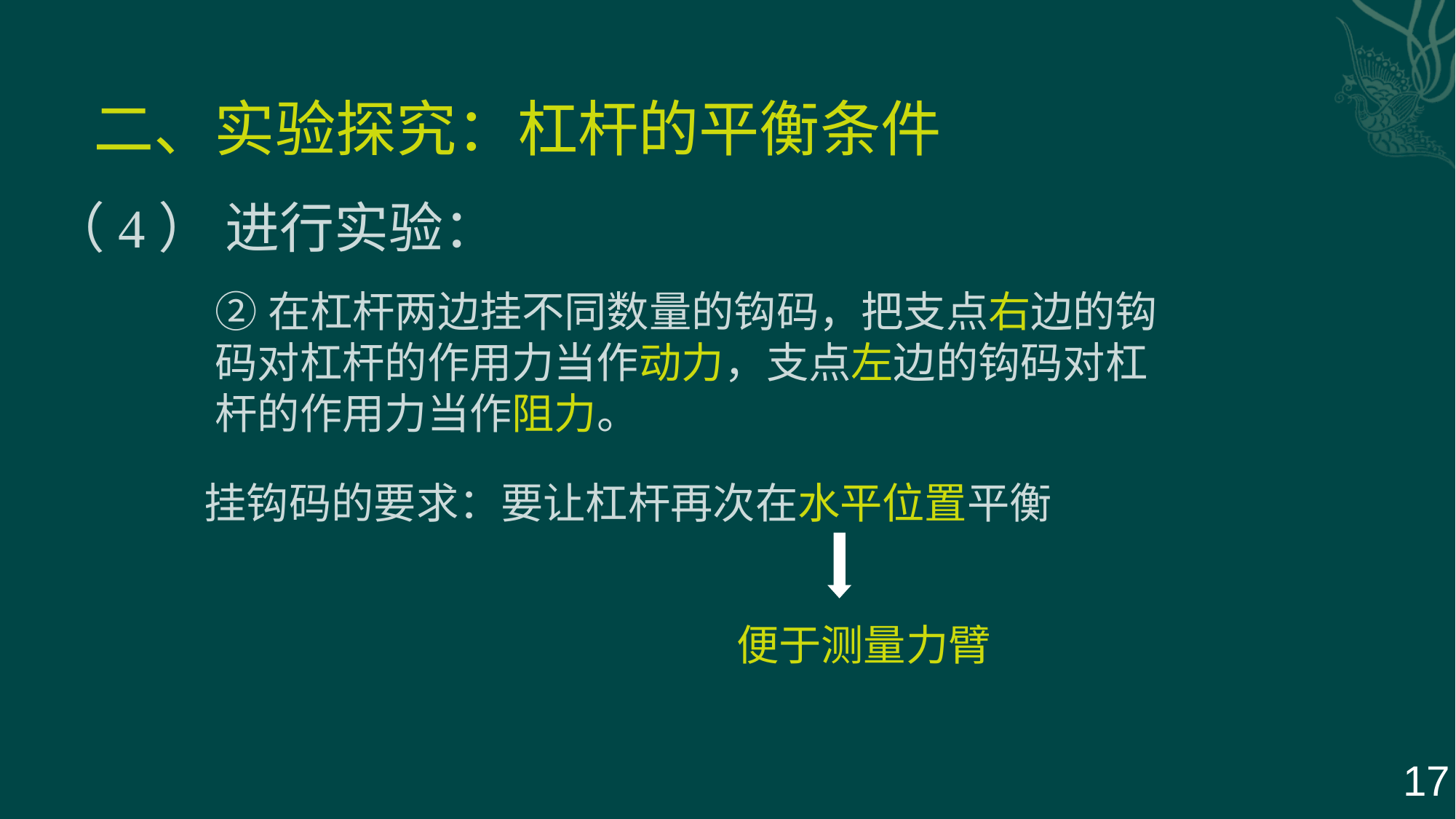

二、实验探究：杠杆的平衡条件
（4） 进行实验：
②在杠杆两边挂不同数量的钩码，把支点右边的钩码对杠杆的作用力当作动力，支点左边的钩码对杠杆的作用力当作阻力。
挂钩码的要求：要让杠杆再次在水平位置平衡

便于测量力臂
17